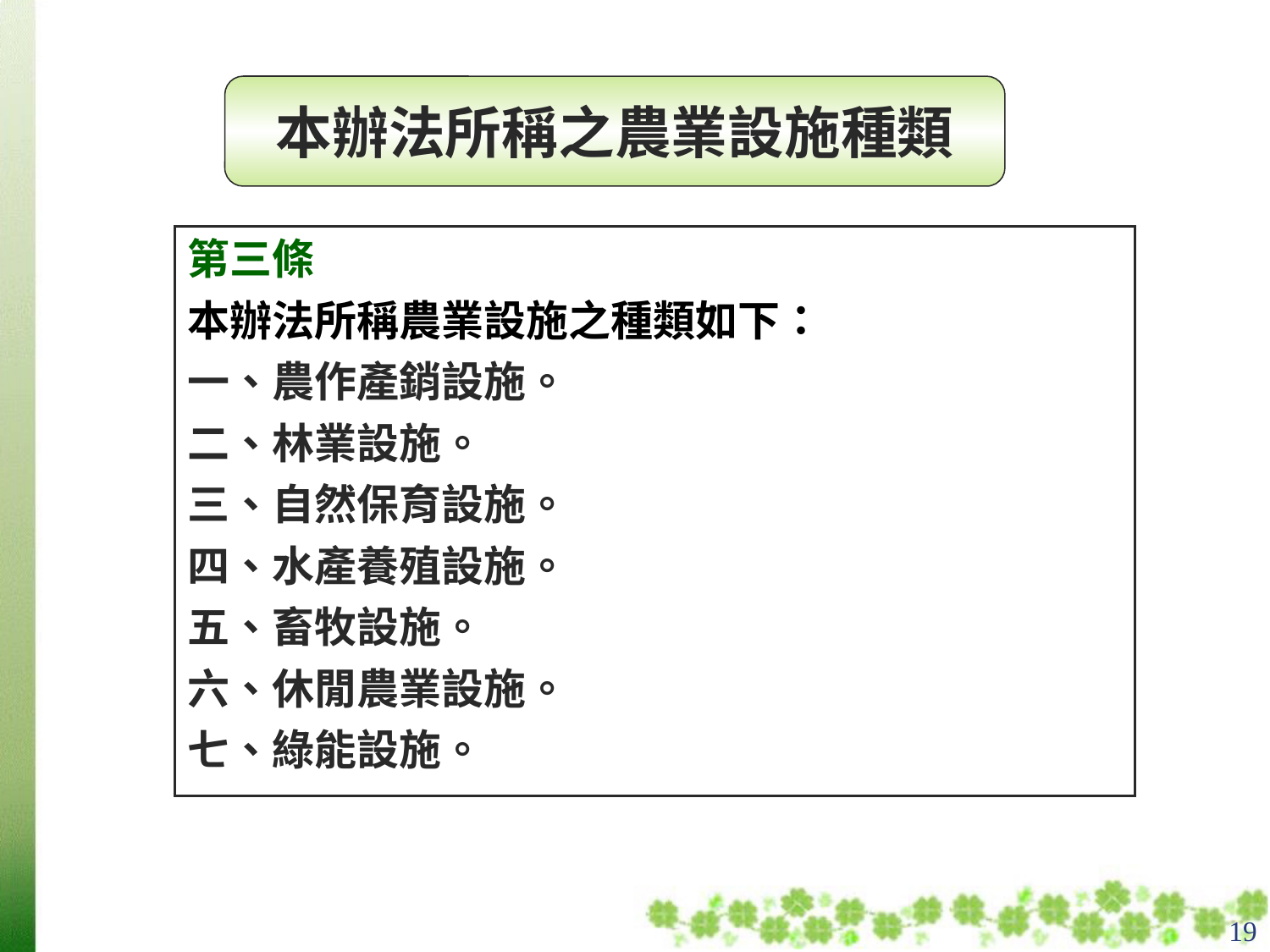

本辦法所稱之農業設施種類
第三條
本辦法所稱農業設施之種類如下：
一、農作產銷設施。
二、林業設施。
三、自然保育設施。
四、水產養殖設施。
五、畜牧設施。
六、休閒農業設施。
七、綠能設施。
19